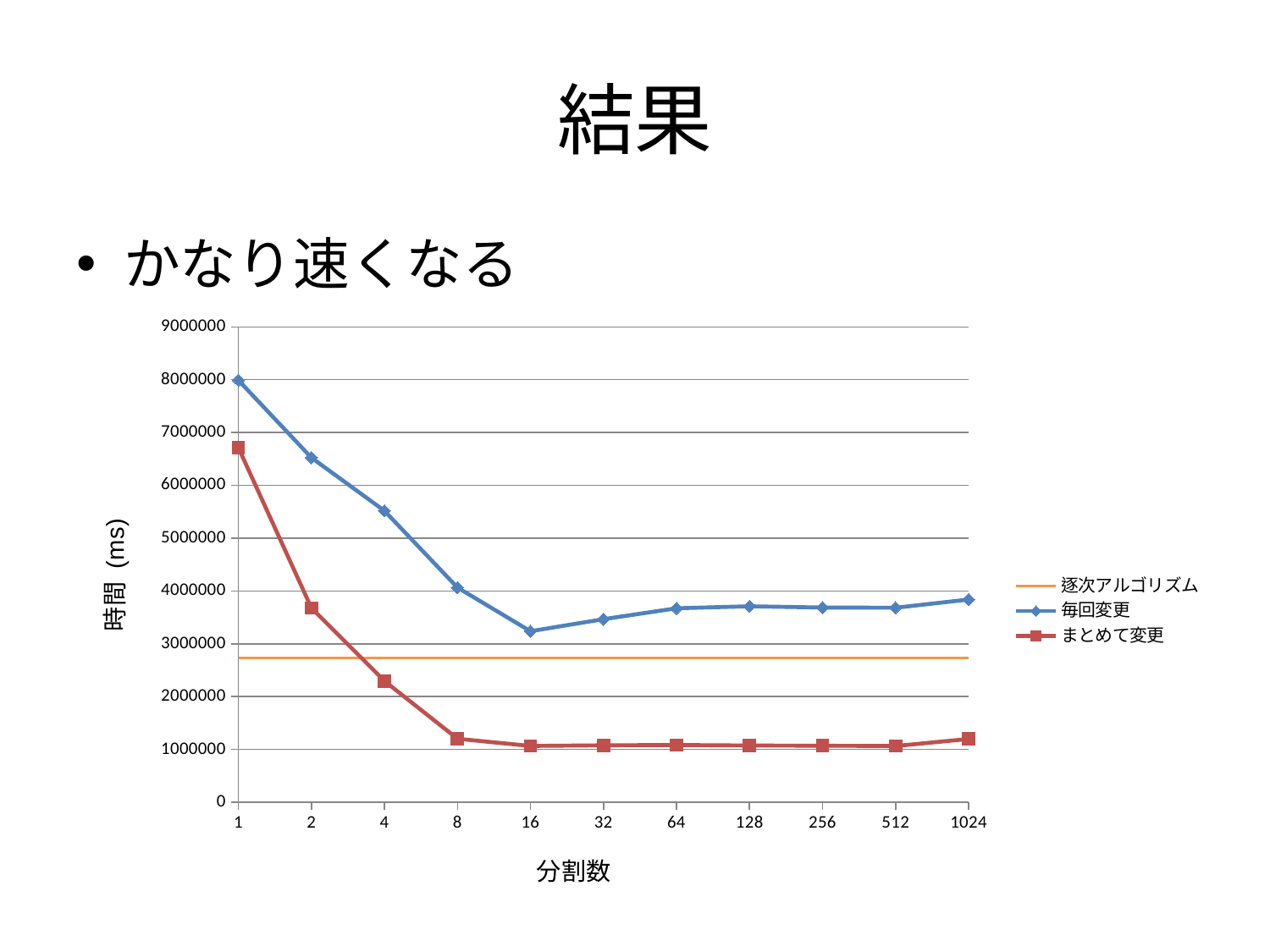

# 結果
かなり速くなる

### Chart

| Category |  |  |  |
|---|---|---|---|
|  | 2735570.0 | 7991553.0 | 6714379.0 |
|  | 2735570.0 | 6524869.0 | 3681664.0 |
|  | 2735570.0 | 5518962.0 | 2297030.0 |
|  | 2735570.0 | 4065451.0 | 1202424.0 |
|  | 2735570.0 | 3238464.0 | 1066941.0 |
|  | 2735570.0 | 3466151.0 | 1078420.0 |
|  | 2735570.0 | 3673649.0 | 1084579.0 |
|  | 2735570.0 | 3711339.0 | 1075050.0 |
|  | 2735570.0 | 3687922.0 | 1070396.0 |
|  | 2735570.0 | 3683406.0 | 1065153.0 |
|  | 2735570.0 | 3839015.0 | 1198516.0 |